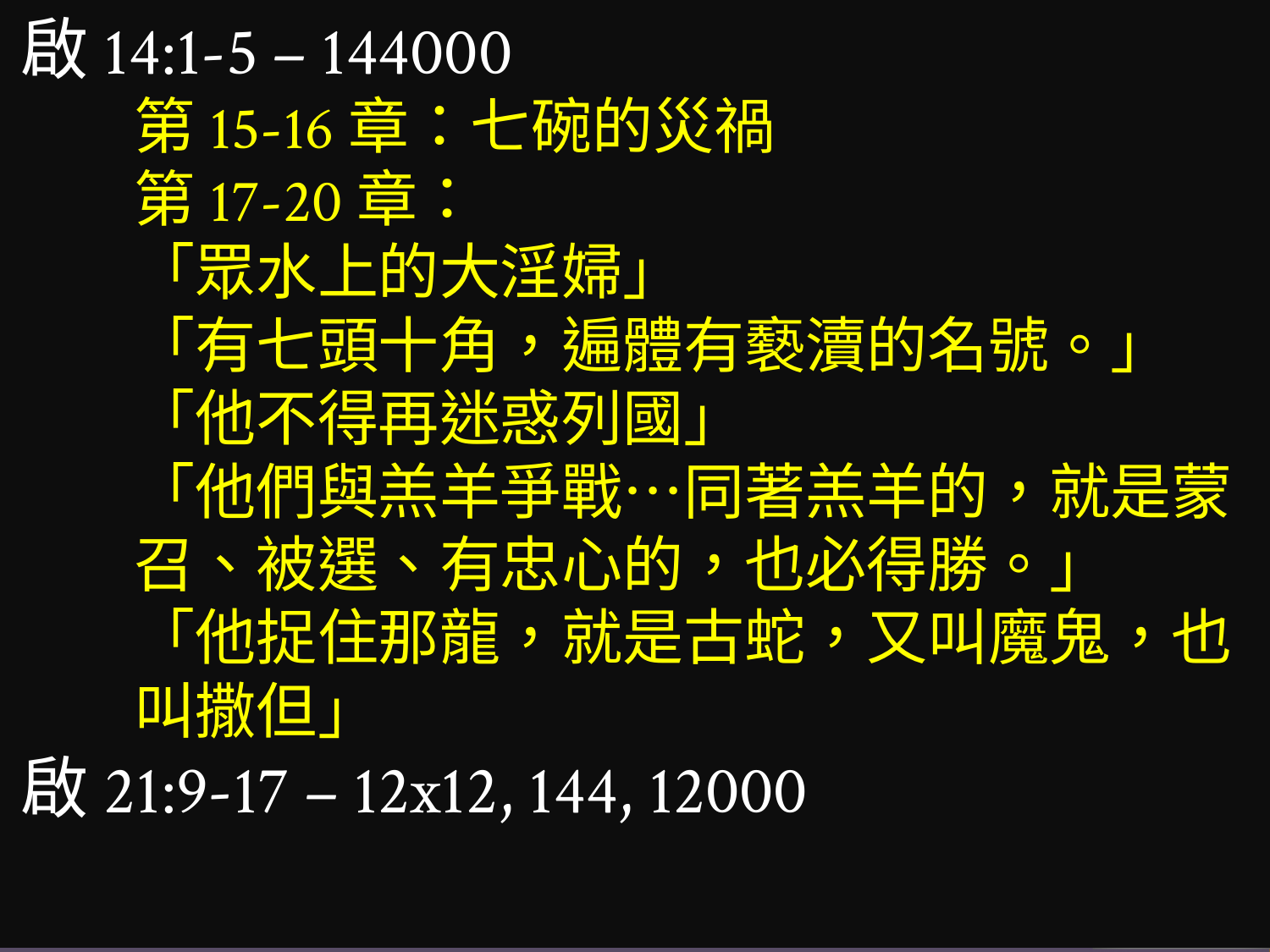

啟14:1-5 – 144000
	第15-16章：七碗的災禍
	第17-20章：
		「眾水上的大淫婦」
		「有七頭十角，遍體有褻瀆的名號。」
		「他不得再迷惑列國」
		「他們與羔羊爭戰…同著羔羊的，就是蒙		召、被選、有忠心的，也必得勝。」
		「他捉住那龍，就是古蛇，又叫魔鬼，也		叫撒但」
啟21:9-17 – 12x12, 144, 12000